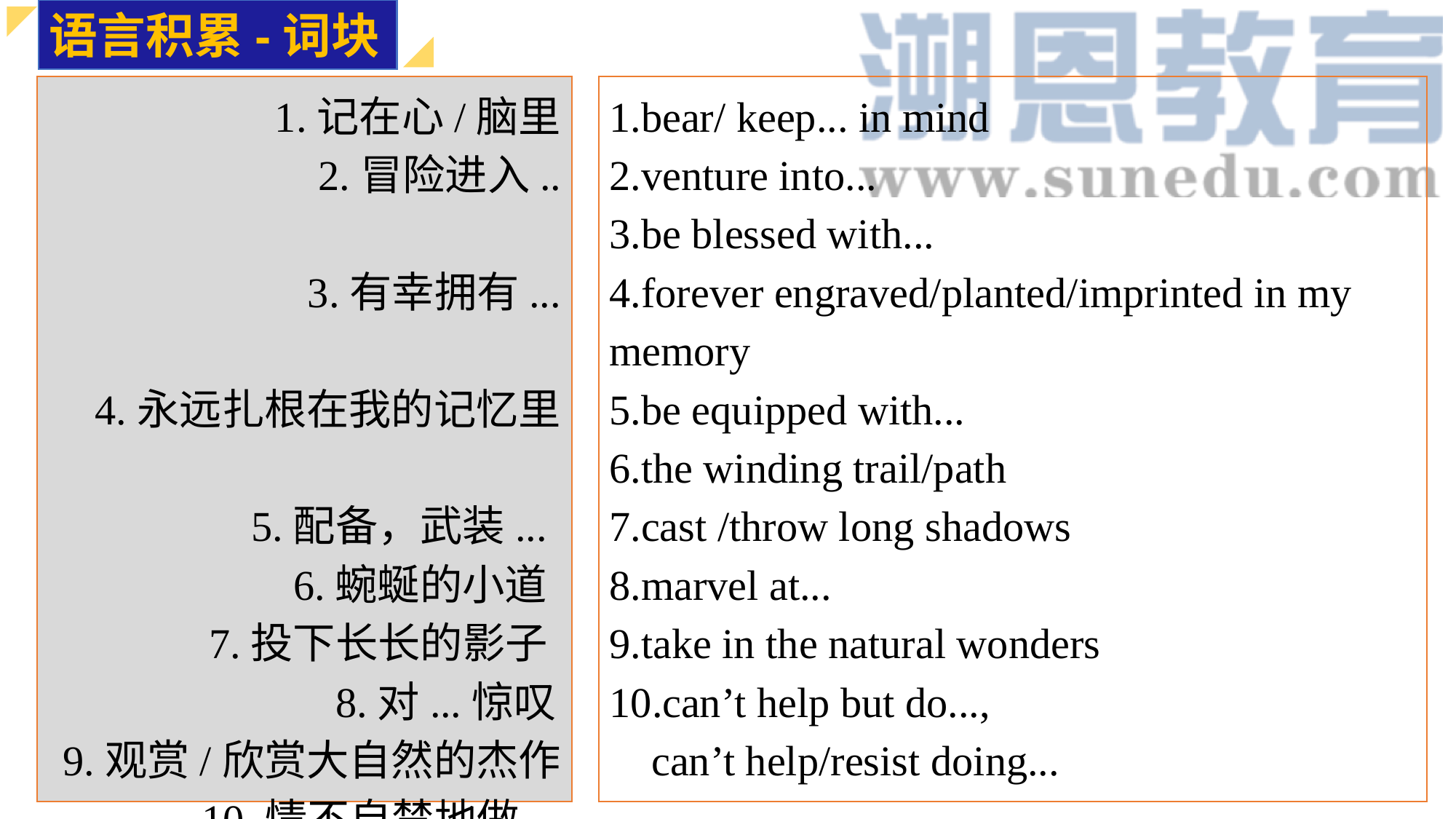

语言积累-词块

                   1.记在心/脑里
                   2.冒险进入..
                   3.有幸拥有...
4.永远扎根在我的记忆里

            5.配备，武装...
                6.蜿蜒的小道
        7.投下长长的影子
                    8.对...惊叹
9.观赏/欣赏大自然的杰作
10.情不自禁地做...

1.bear/ keep... in mind
2.venture into...
3.be blessed with...
4.forever engraved/planted/imprinted in my memory
5.be equipped with...
6.the winding trail/path
7.cast /throw long shadows
8.marvel at...
9.take in the natural wonders
10.can’t help but do...,
    can’t help/resist doing...